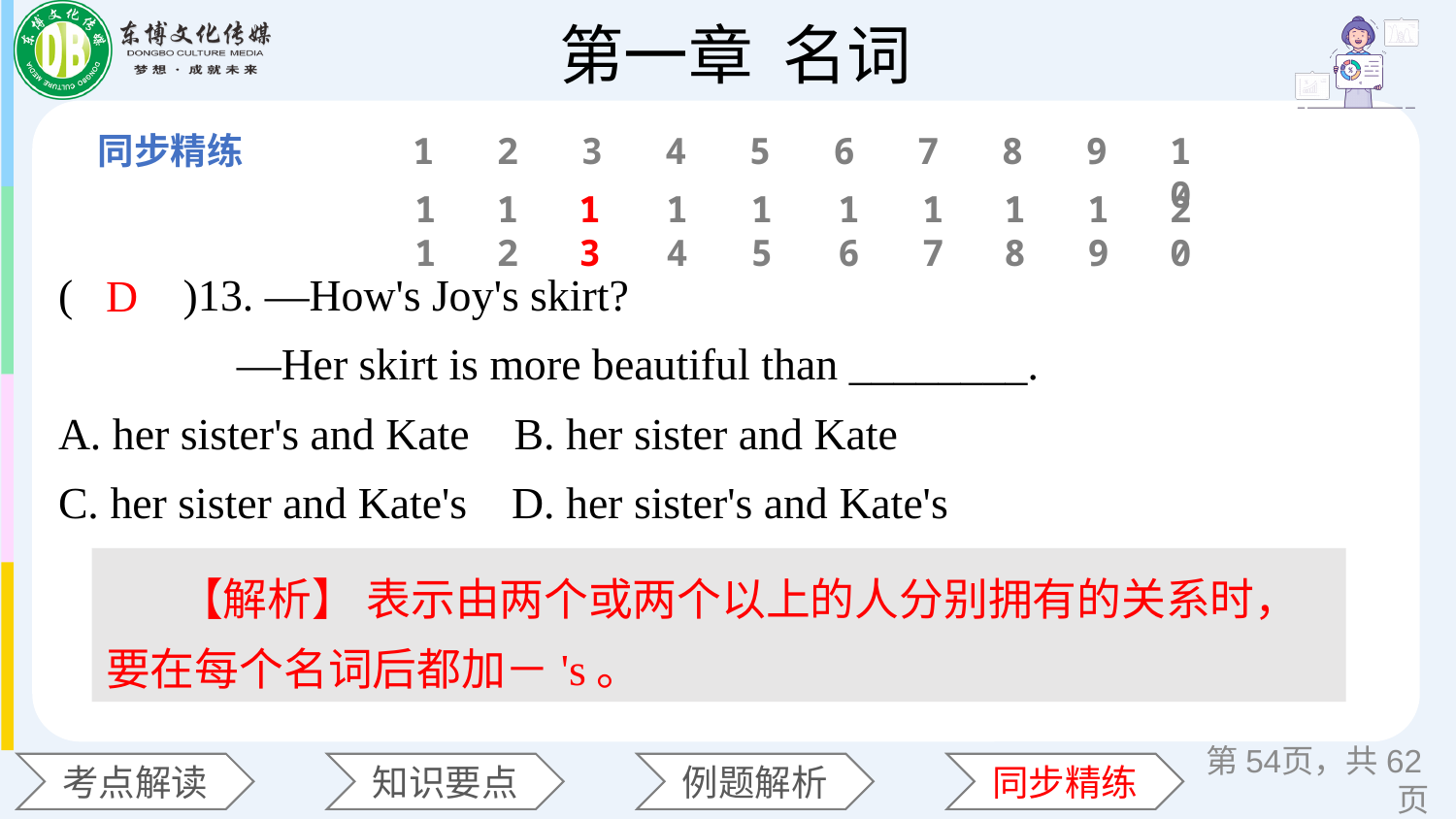

1
2
3
4
5
6
7
8
9
10
11
12
13
14
15
16
17
18
19
20
(　　)13. —How's Joy's skirt?
                —Her skirt is more beautiful than ________.
A. her sister's and Kate    B. her sister and Kate
C. her sister and Kate's    D. her sister's and Kate's
D
【解析】 表示由两个或两个以上的人分别拥有的关系时，要在每个名词后都加－'s。
第54页，共62页